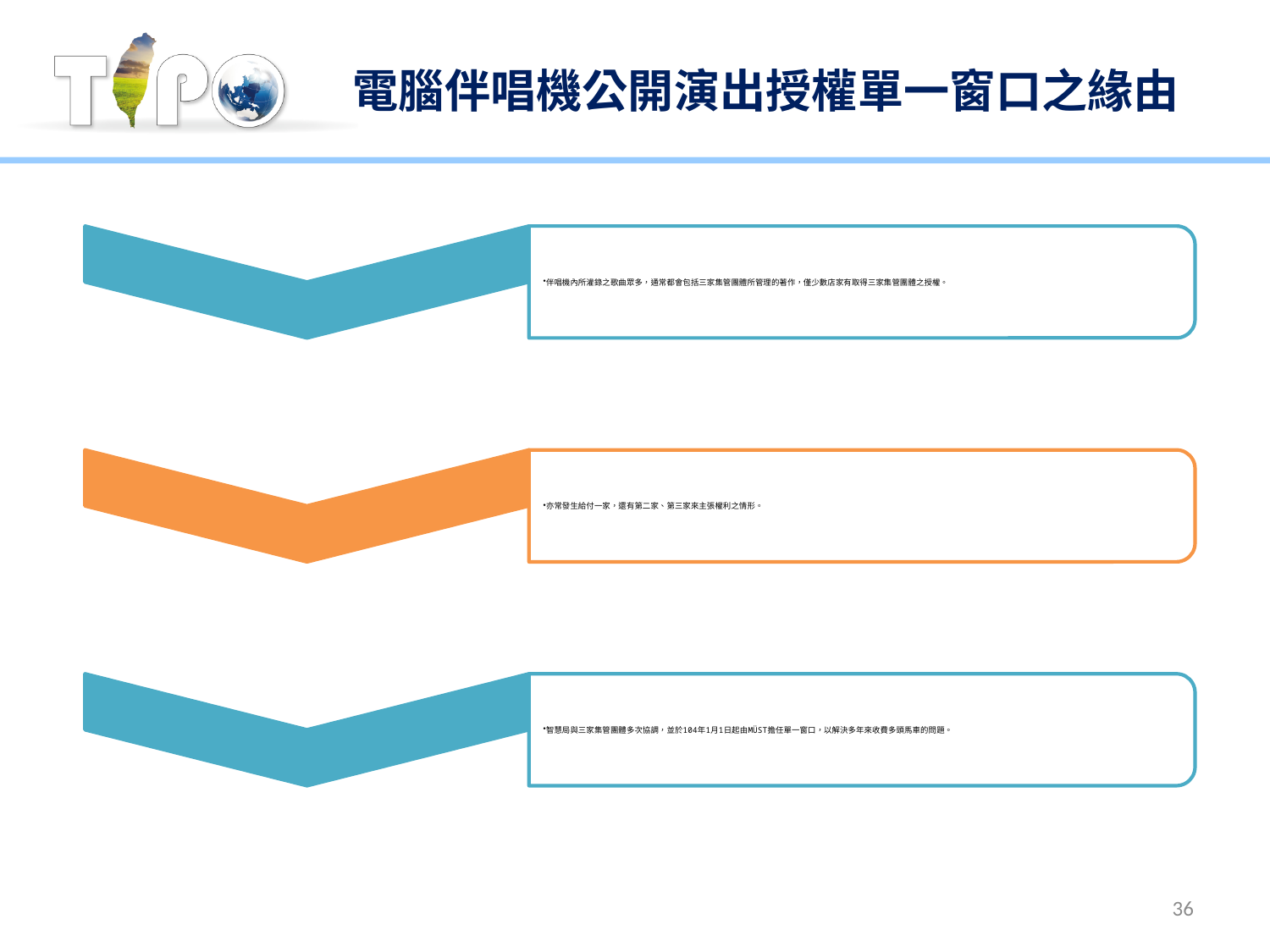

# 電腦伴唱機公開演出授權單一窗口之緣由
伴唱機內所灌錄之歌曲眾多，通常都會包括三家集管團體所管理的著作，僅少數店家有取得三家集管團體之授權。
亦常發生給付一家，還有第二家、第三家來主張權利之情形。
智慧局與三家集管團體多次協調，並於104年1月1日起由MÜST擔任單一窗口，以解決多年來收費多頭馬車的問題。
36